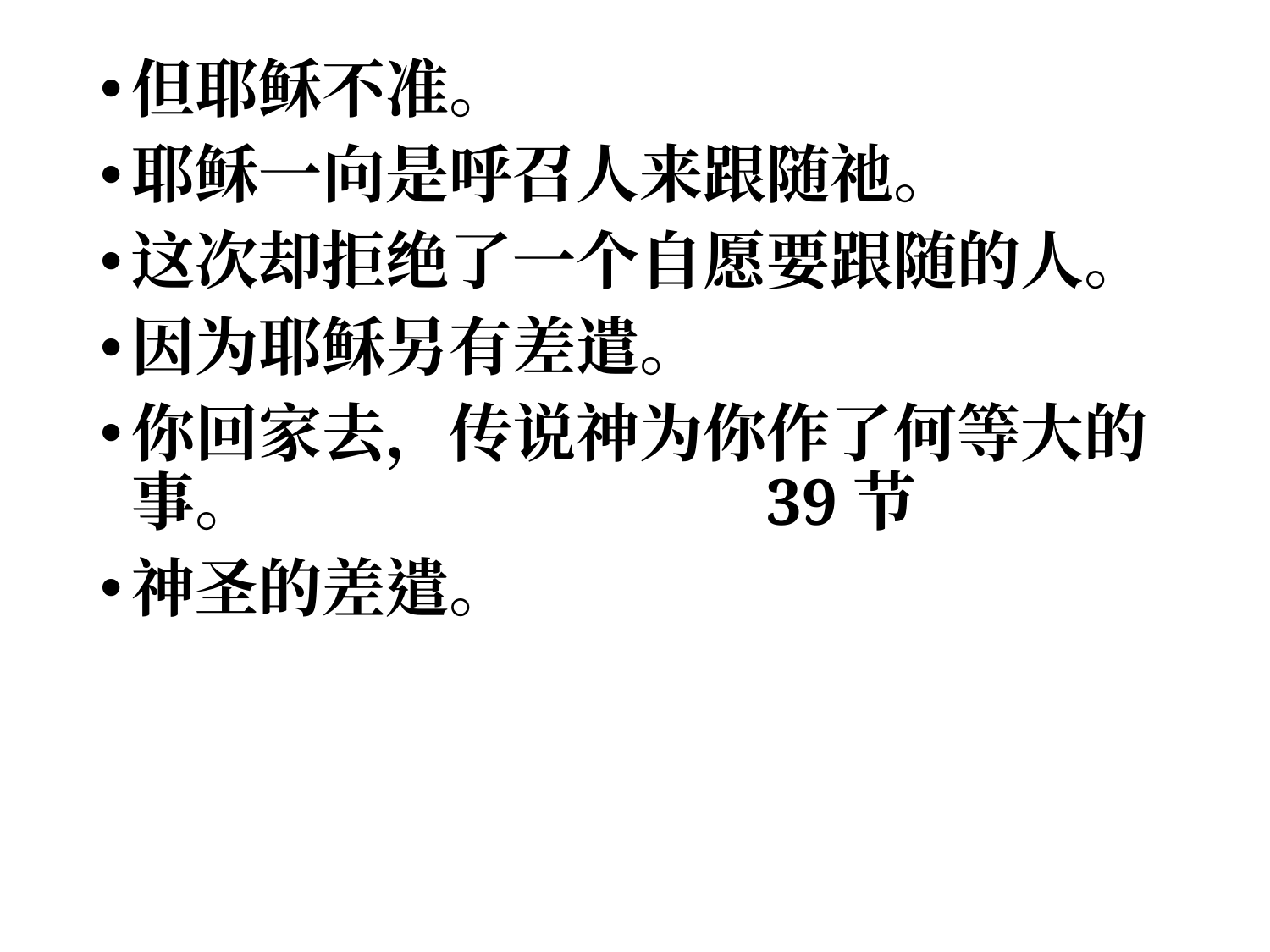

但耶稣不准。
耶稣一向是呼召人来跟随祂。
这次却拒绝了一个自愿要跟随的人。
因为耶稣另有差遣。
你回家去，传说神为你作了何等大的事。				39节
神圣的差遣。